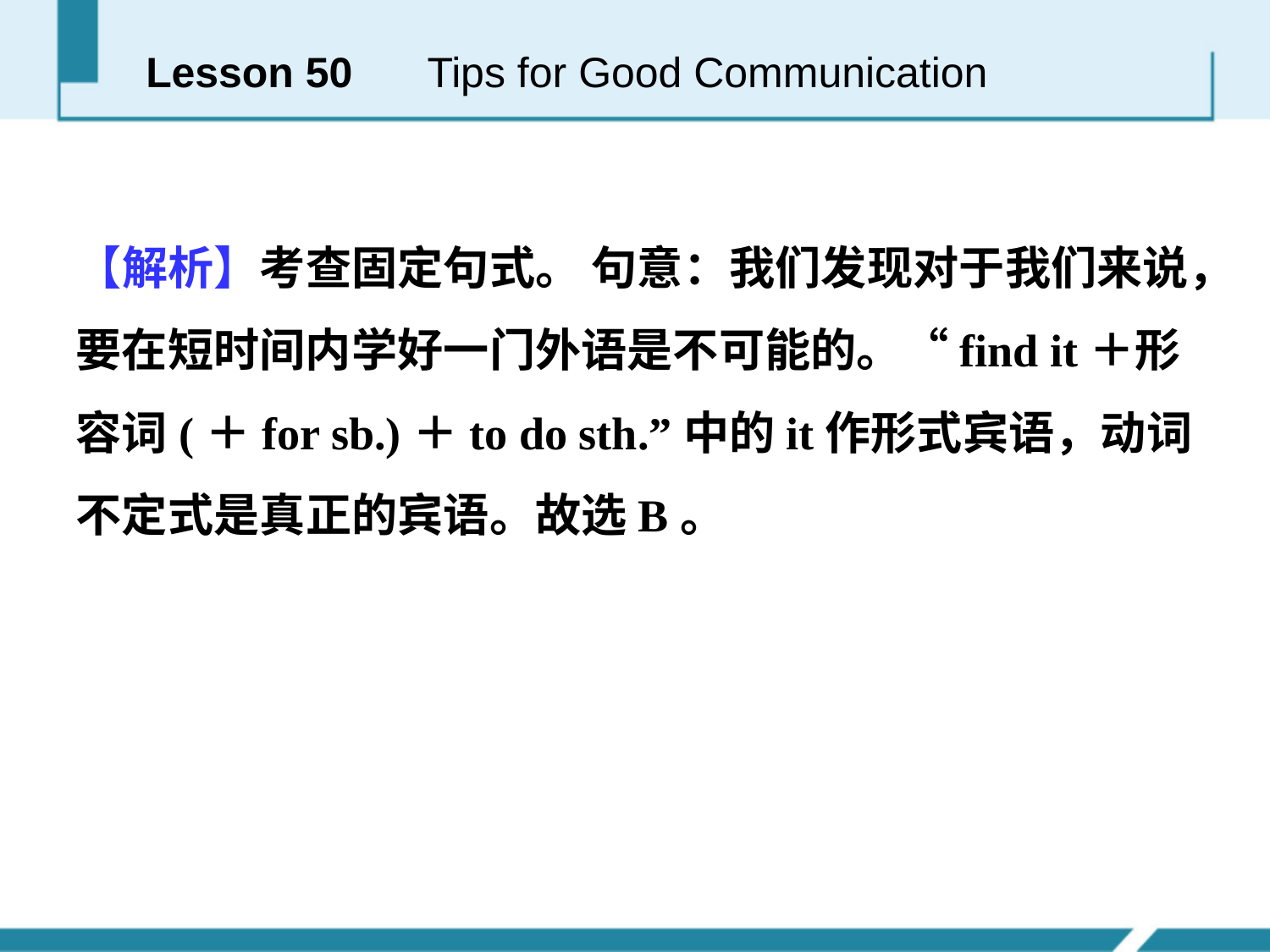

Lesson 50 　Tips for Good Communication
【解析】考查固定句式。 句意：我们发现对于我们来说，要在短时间内学好一门外语是不可能的。“find it＋形容词(＋for sb.)＋to do sth.”中的it作形式宾语，动词不定式是真正的宾语。故选B。